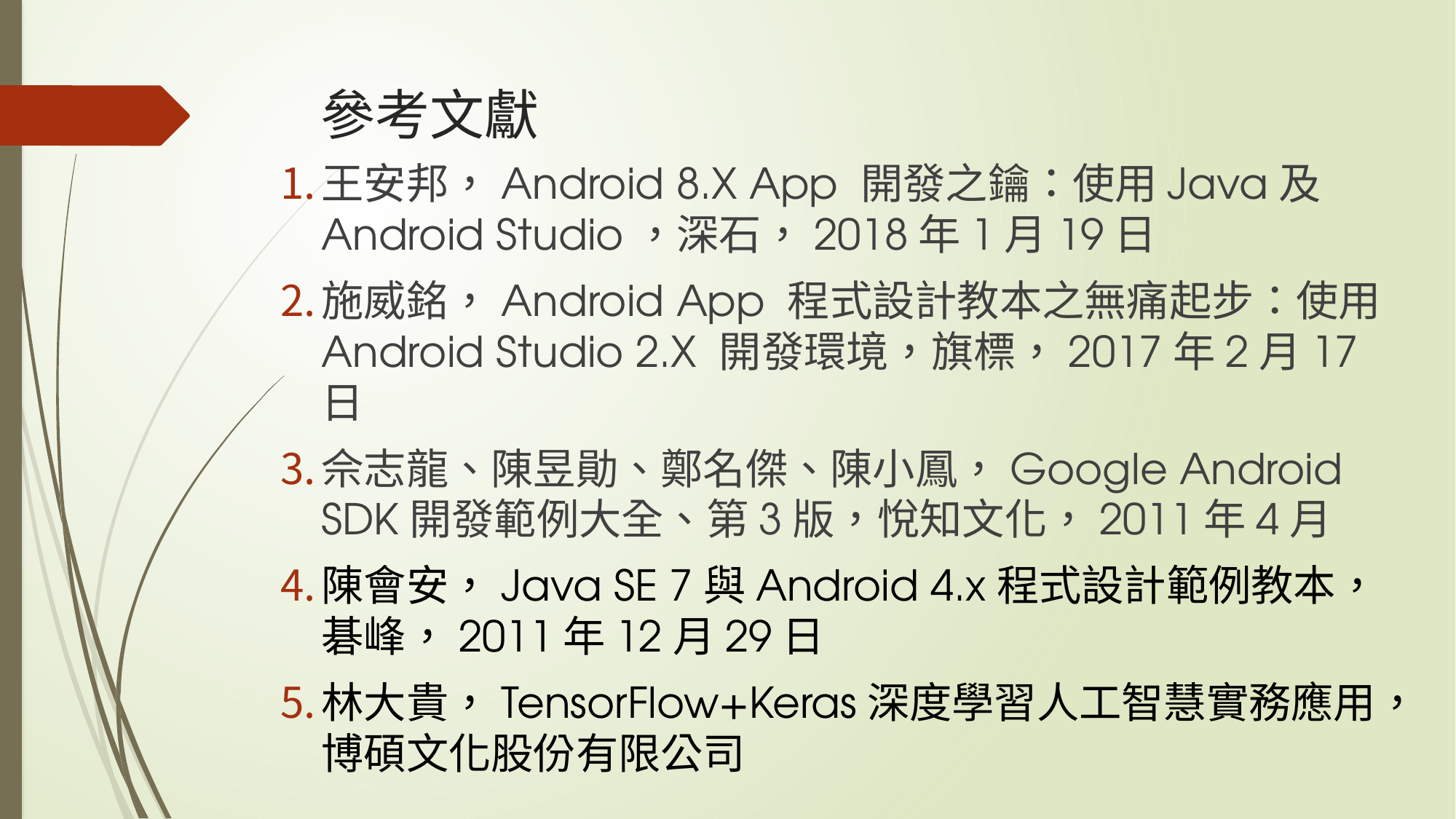

# 參考文獻
王安邦，Android 8.X App 開發之鑰：使用Java及Android Studio，深石，2018年1月19日
施威銘，Android App 程式設計教本之無痛起步：使用 Android Studio 2.X 開發環境，旗標，2017年2月17日
佘志龍、陳昱勛、鄭名傑、陳小鳳，Google Android SDK開發範例大全、第3版，悅知文化，2011年4月
陳會安，Java SE 7與Android 4.x程式設計範例教本，碁峰，2011年12月29日
林大貴，TensorFlow+Keras深度學習人工智慧實務應用，博碩文化股份有限公司